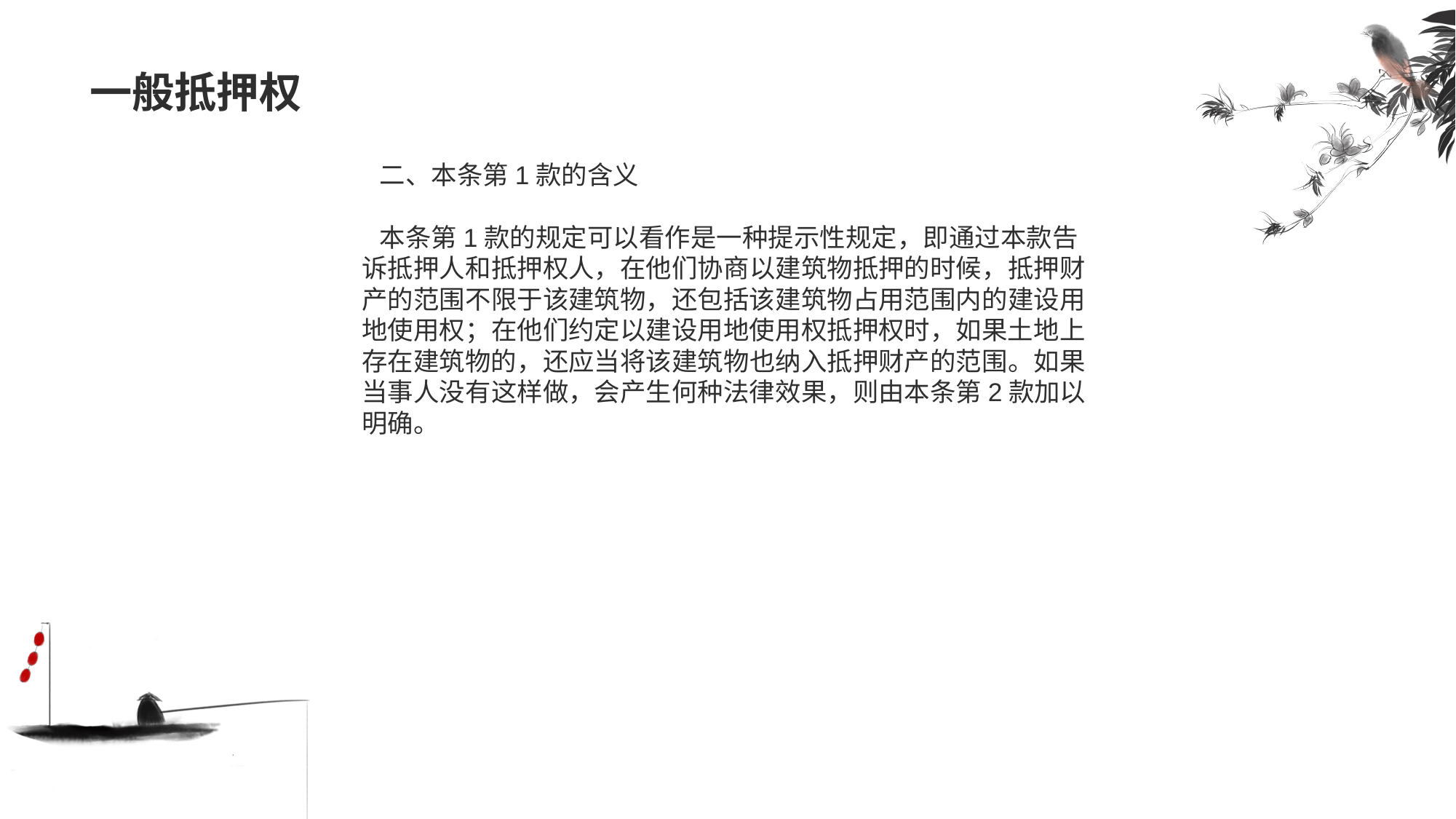

# 一般抵押权

  二、本条第1款的含义

  本条第1款的规定可以看作是一种提示性规定，即通过本款告诉抵押人和抵押权人，在他们协商以建筑物抵押的时候，抵押财产的范围不限于该建筑物，还包括该建筑物占用范围内的建设用地使用权；在他们约定以建设用地使用权抵押权时，如果土地上存在建筑物的，还应当将该建筑物也纳入抵押财产的范围。如果当事人没有这样做，会产生何种法律效果，则由本条第2款加以明确。
82